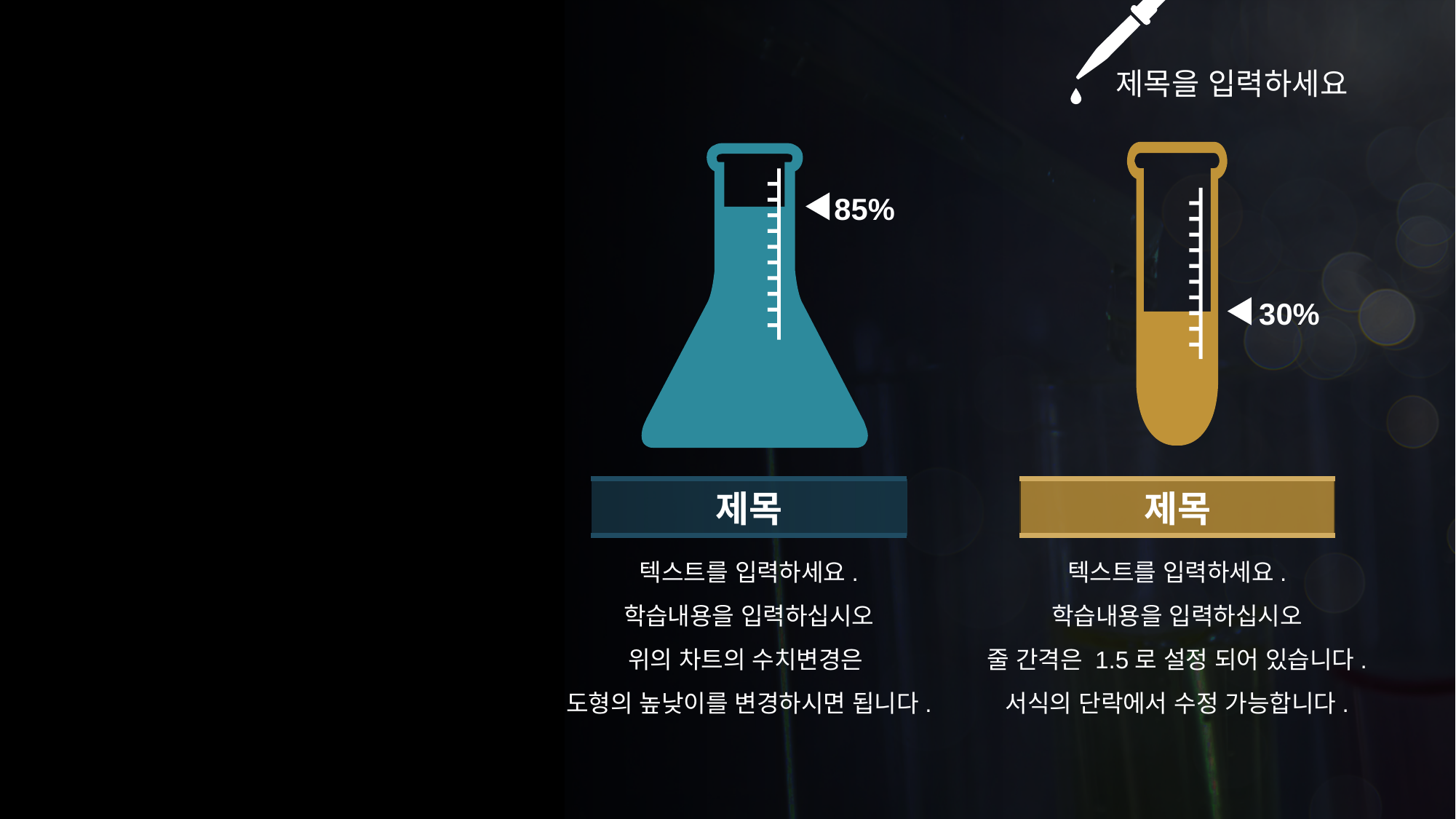

제목을 입력하세요

85%

30%

제목
제목
텍스트를 입력하세요.
학습내용을 입력하십시오
위의 차트의 수치변경은
도형의 높낮이를 변경하시면 됩니다.
텍스트를 입력하세요.
학습내용을 입력하십시오
줄 간격은 1.5로 설정 되어 있습니다.
서식의 단락에서 수정 가능합니다.